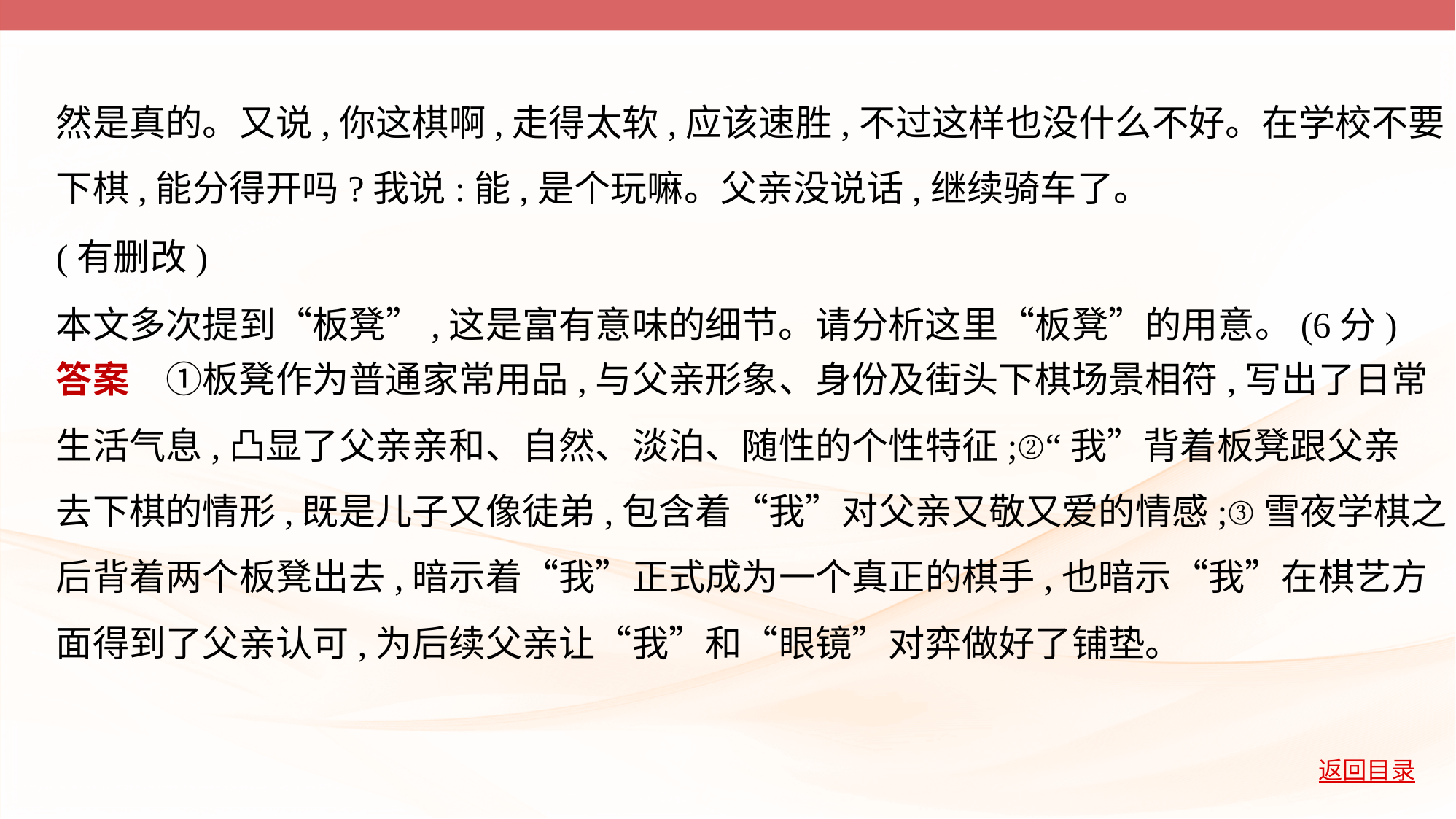

然是真的。又说,你这棋啊,走得太软,应该速胜,不过这样也没什么不好。在学校不要
下棋,能分得开吗?我说:能,是个玩嘛。父亲没说话,继续骑车了。
(有删改)
本文多次提到“板凳”,这是富有意味的细节。请分析这里“板凳”的用意。(6分)

答案　①板凳作为普通家常用品,与父亲形象、身份及街头下棋场景相符,写出了日常
生活气息,凸显了父亲亲和、自然、淡泊、随性的个性特征;②“我”背着板凳跟父亲
去下棋的情形,既是儿子又像徒弟,包含着“我”对父亲又敬又爱的情感;③雪夜学棋之
后背着两个板凳出去,暗示着“我”正式成为一个真正的棋手,也暗示“我”在棋艺方
面得到了父亲认可,为后续父亲让“我”和“眼镜”对弈做好了铺垫。